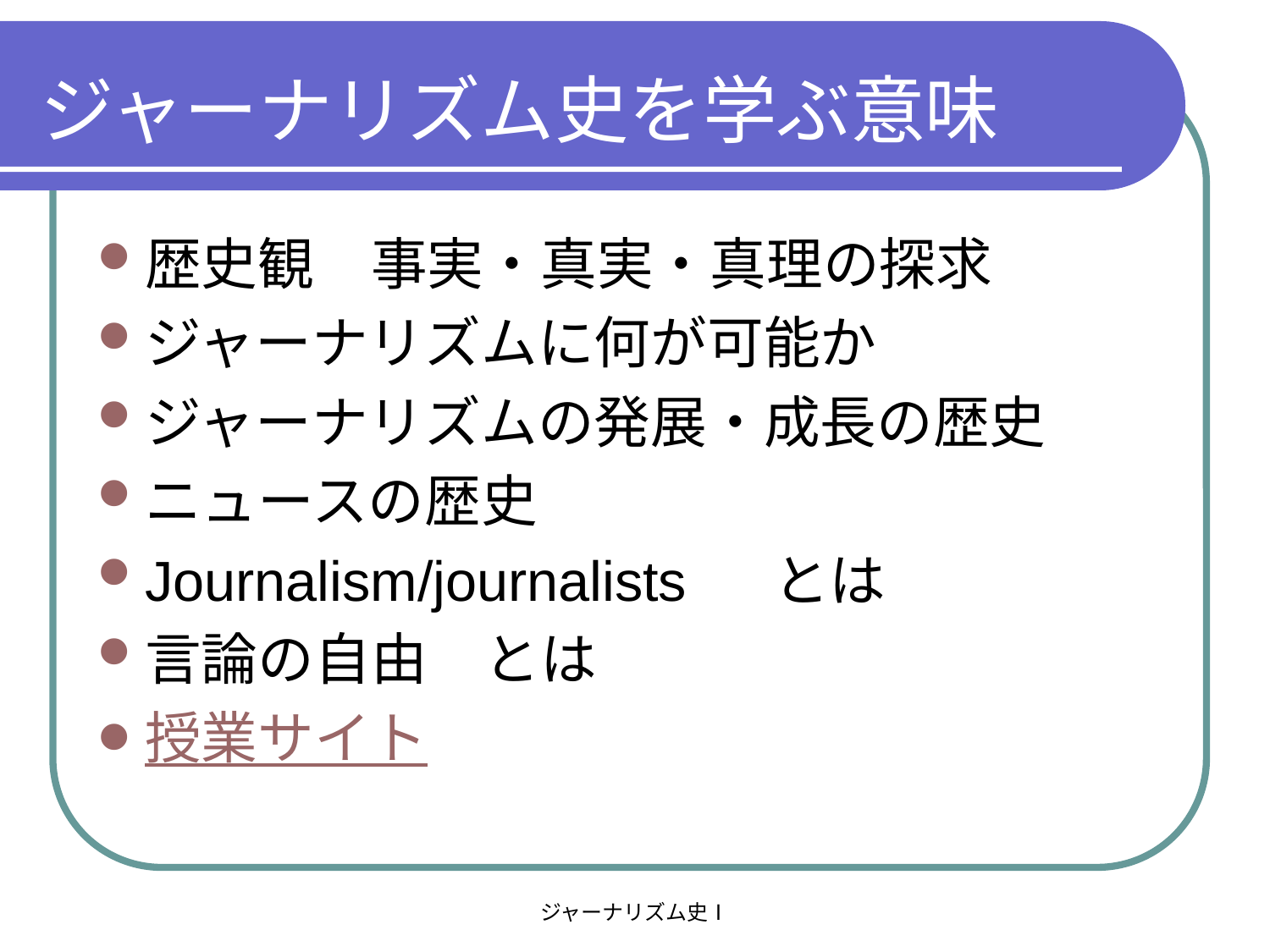

ジャーナリズム史を学ぶ意味
歴史観　事実・真実・真理の探求
ジャーナリズムに何が可能か
ジャーナリズムの発展・成長の歴史
ニュースの歴史
Journalism/journalists 　とは
言論の自由　とは
授業サイト

ジャーナリズム史Ⅰ